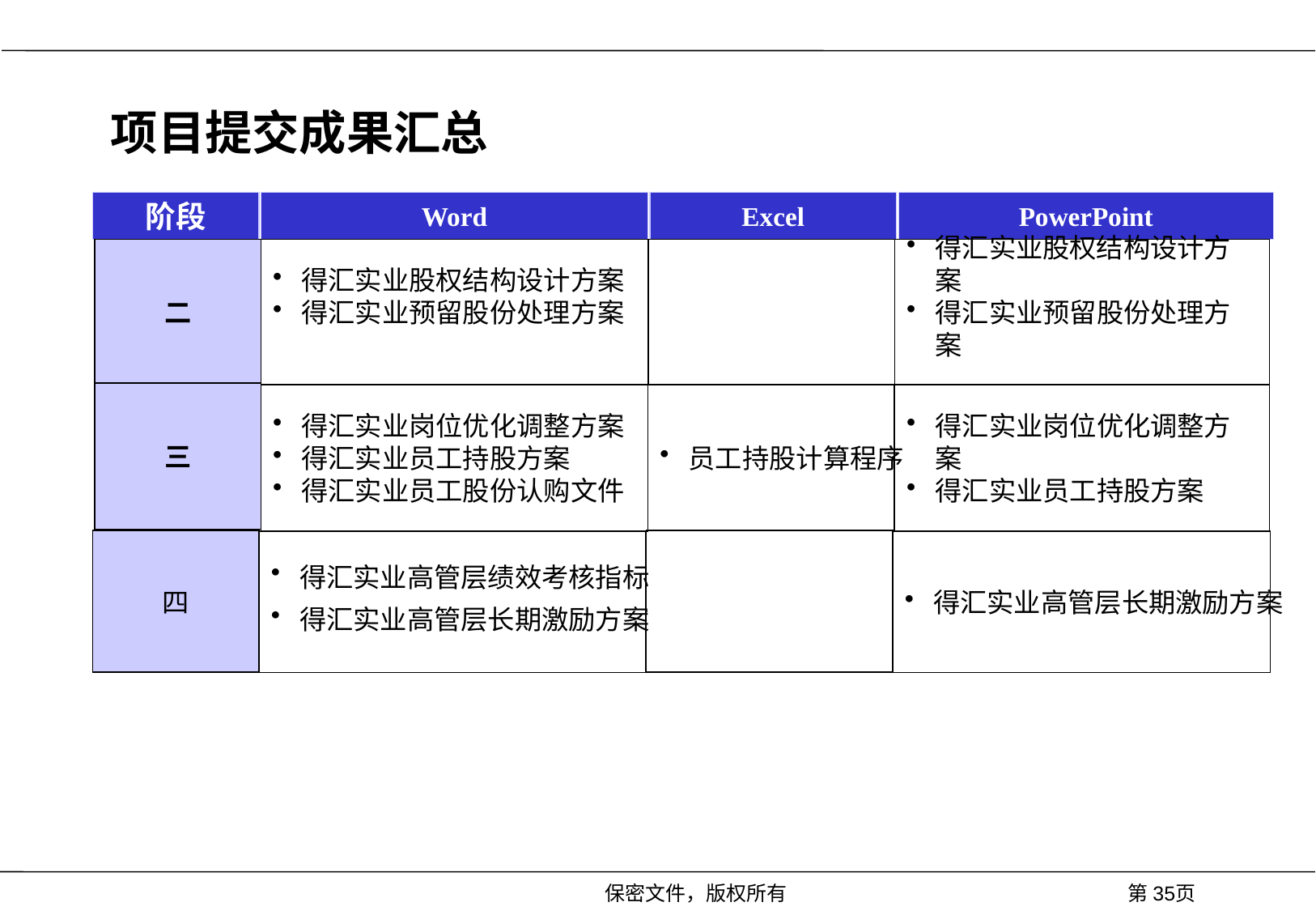

# 项目提交成果汇总
阶段
Word
Excel
PowerPoint
二
得汇实业股权结构设计方案
得汇实业预留股份处理方案

得汇实业股权结构设计方案
得汇实业预留股份处理方案

三
员工持股计算程序
得汇实业岗位优化调整方案
得汇实业员工持股方案
得汇实业员工股份认购文件
得汇实业岗位优化调整方案
得汇实业员工持股方案
四

得汇实业高管层绩效考核指标
得汇实业高管层长期激励方案
得汇实业高管层长期激励方案